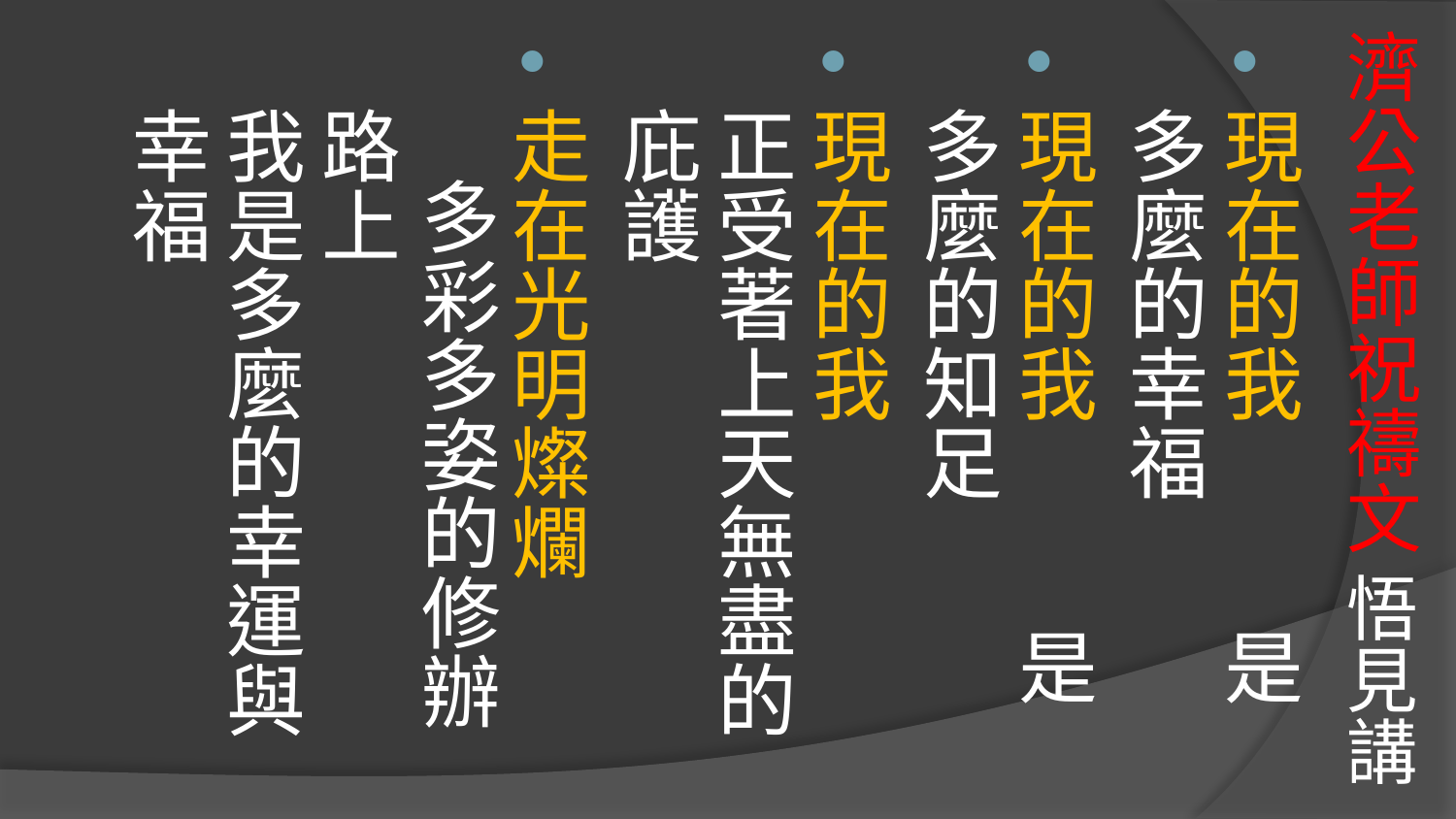

# 濟公老師祝禱文 悟見講
現在的我　       是多麼的幸福
現在的我　       是多麼的知足
現在的我　               正受著上天無盡的庇護
走在光明燦爛　           多彩多姿的修辦路上
我是多麼的幸運與幸福